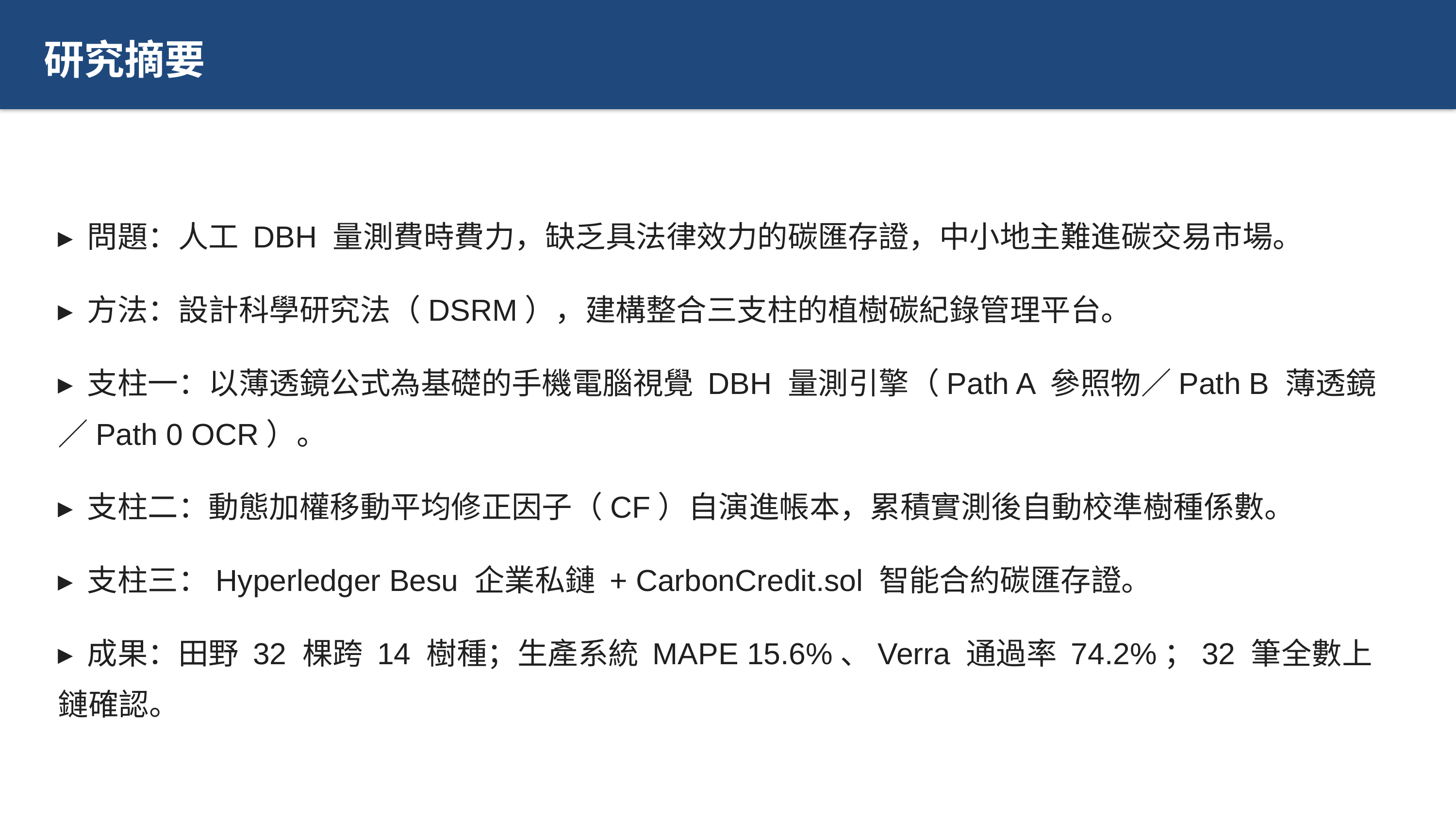

研究摘要
▸ 問題：人工 DBH 量測費時費力，缺乏具法律效力的碳匯存證，中小地主難進碳交易市場。
▸ 方法：設計科學研究法（DSRM），建構整合三支柱的植樹碳紀錄管理平台。
▸ 支柱一：以薄透鏡公式為基礎的手機電腦視覺 DBH 量測引擎（Path A 參照物／Path B 薄透鏡／Path 0 OCR）。
▸ 支柱二：動態加權移動平均修正因子（CF）自演進帳本，累積實測後自動校準樹種係數。
▸ 支柱三：Hyperledger Besu 企業私鏈 + CarbonCredit.sol 智能合約碳匯存證。
▸ 成果：田野 32 棵跨 14 樹種；生產系統 MAPE 15.6%、Verra 通過率 74.2%；32 筆全數上鏈確認。